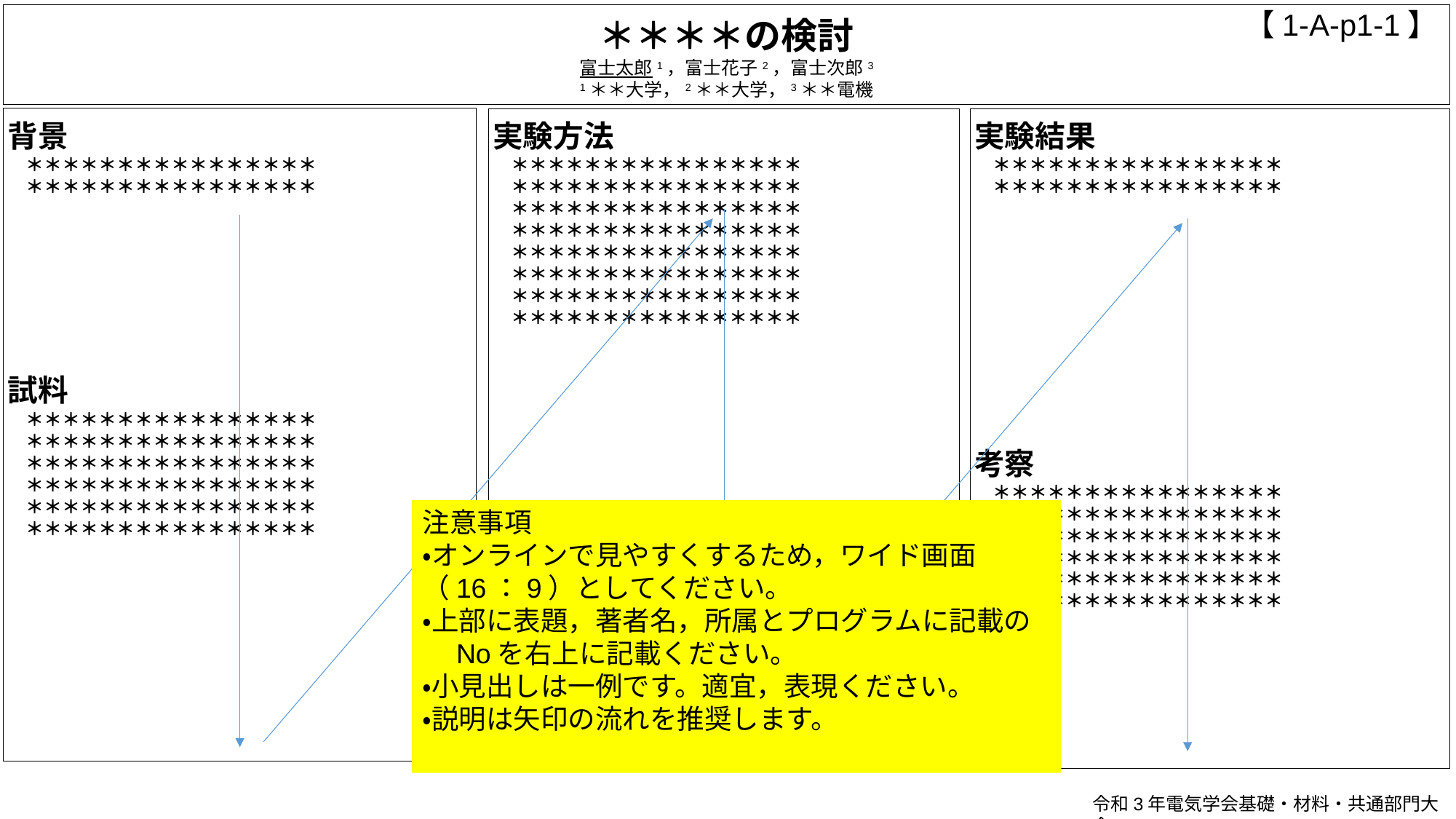

【1-A-p1-1】
＊＊＊＊の検討
富士太郎1，富士花子2，富士次郎3
1＊＊大学，2＊＊大学，3＊＊電機
背景
　＊＊＊＊＊＊＊＊＊＊＊＊＊＊＊＊
　＊＊＊＊＊＊＊＊＊＊＊＊＊＊＊＊

試料
　＊＊＊＊＊＊＊＊＊＊＊＊＊＊＊＊
　＊＊＊＊＊＊＊＊＊＊＊＊＊＊＊＊
　＊＊＊＊＊＊＊＊＊＊＊＊＊＊＊＊
　＊＊＊＊＊＊＊＊＊＊＊＊＊＊＊＊
　＊＊＊＊＊＊＊＊＊＊＊＊＊＊＊＊
　＊＊＊＊＊＊＊＊＊＊＊＊＊＊＊＊

実験方法
　＊＊＊＊＊＊＊＊＊＊＊＊＊＊＊＊
　＊＊＊＊＊＊＊＊＊＊＊＊＊＊＊＊
　＊＊＊＊＊＊＊＊＊＊＊＊＊＊＊＊
　＊＊＊＊＊＊＊＊＊＊＊＊＊＊＊＊
　＊＊＊＊＊＊＊＊＊＊＊＊＊＊＊＊
　＊＊＊＊＊＊＊＊＊＊＊＊＊＊＊＊
　＊＊＊＊＊＊＊＊＊＊＊＊＊＊＊＊
　＊＊＊＊＊＊＊＊＊＊＊＊＊＊＊＊

実験結果
　＊＊＊＊＊＊＊＊＊＊＊＊＊＊＊＊
　＊＊＊＊＊＊＊＊＊＊＊＊＊＊＊＊

考察
　＊＊＊＊＊＊＊＊＊＊＊＊＊＊＊＊
　＊＊＊＊＊＊＊＊＊＊＊＊＊＊＊＊
　＊＊＊＊＊＊＊＊＊＊＊＊＊＊＊＊
　＊＊＊＊＊＊＊＊＊＊＊＊＊＊＊＊
　＊＊＊＊＊＊＊＊＊＊＊＊＊＊＊＊
　＊＊＊＊＊＊＊＊＊＊＊＊＊＊＊＊

注意事項
・オンラインで見やすくするため，ワイド画面（16：9）としてください。
・上部に表題，著者名，所属とプログラムに記載の
　Noを右上に記載ください。
・小見出しは一例です。適宜，表現ください。
・説明は矢印の流れを推奨します。

令和3年電気学会基礎・材料・共通部門大会